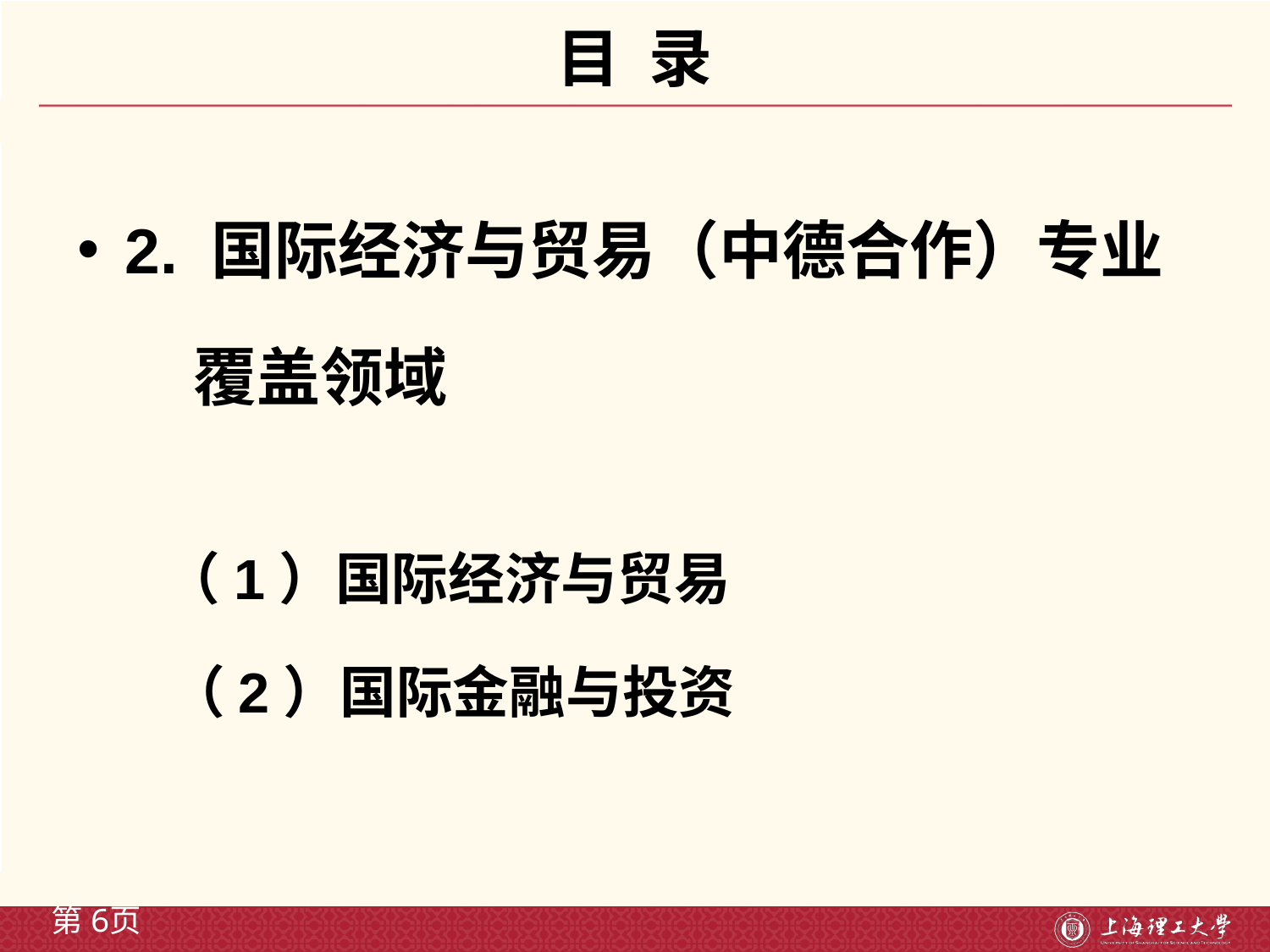

# 目  录
2. 国际经济与贸易（中德合作）专业
       覆盖领域

        （1）国际经济与贸易
      （2）国际金融与投资

第6页